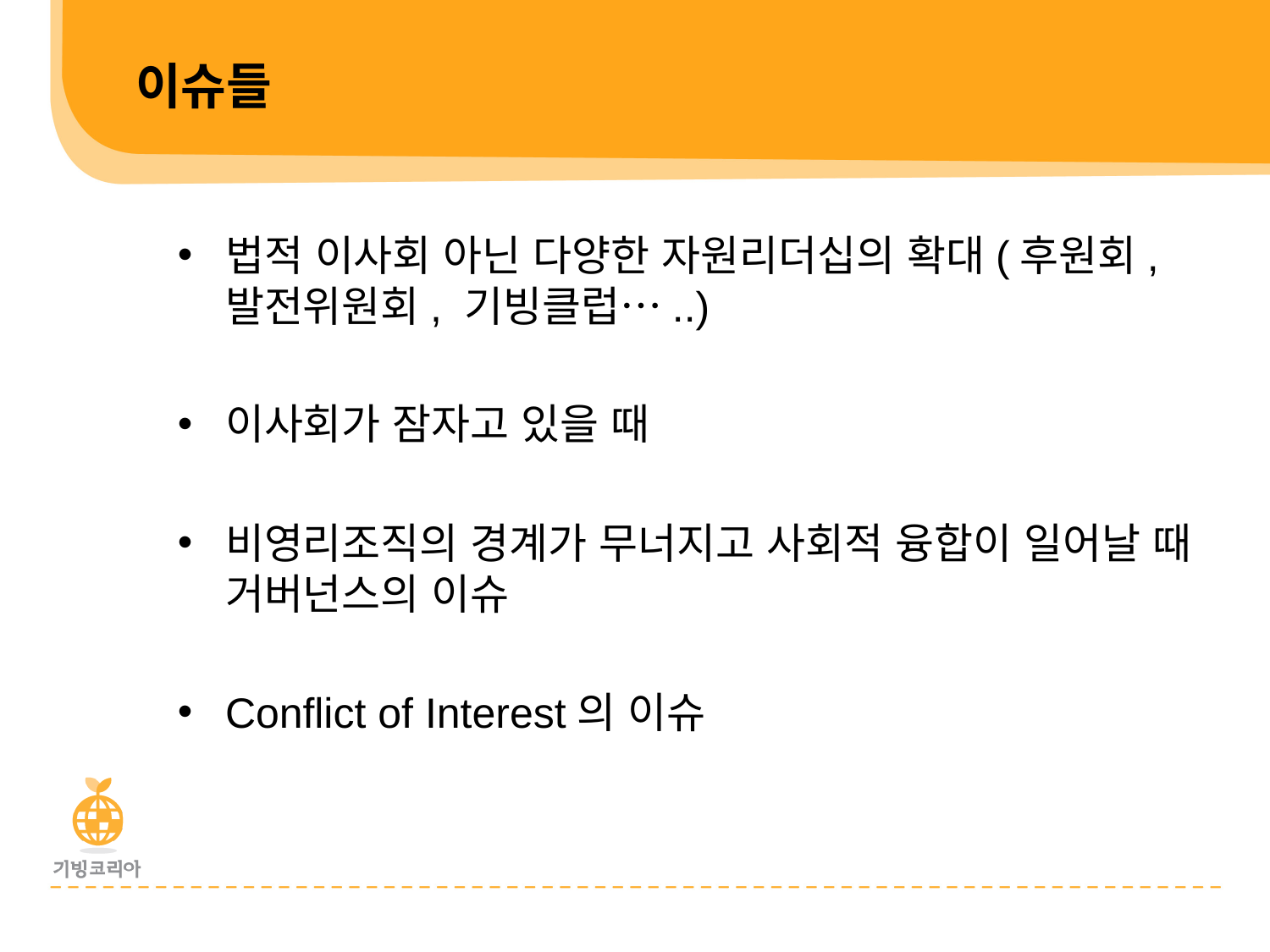

이슈들
법적 이사회 아닌 다양한 자원리더십의 확대(후원회, 발전위원회, 기빙클럽…..)

이사회가 잠자고 있을 때

비영리조직의 경계가 무너지고 사회적 융합이 일어날 때 거버넌스의 이슈

Conflict of Interest의 이슈